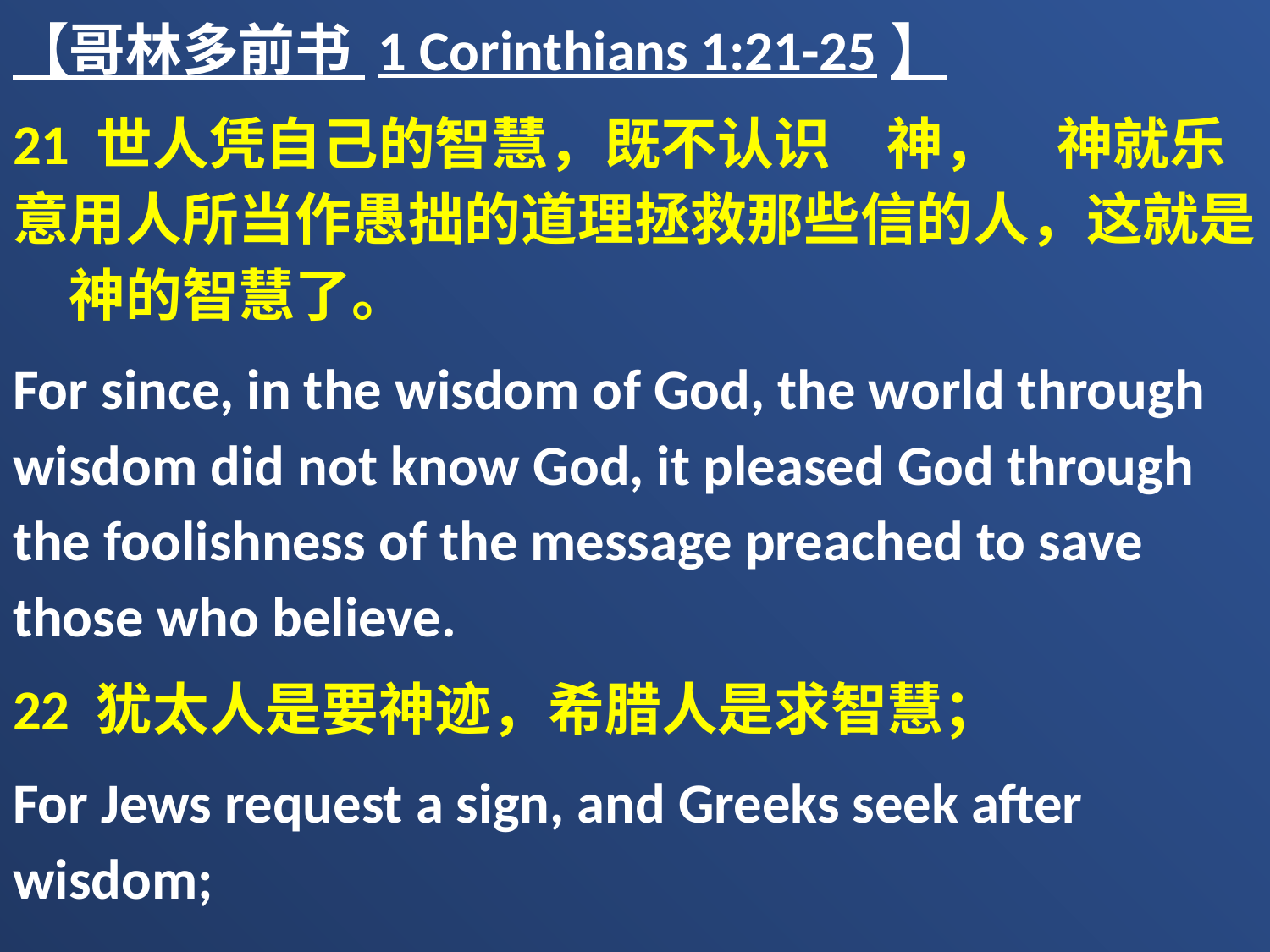

【哥林多前书 1 Corinthians 1:21-25】
21 世人凭自己的智慧，既不认识　神，　神就乐意用人所当作愚拙的道理拯救那些信的人，这就是　神的智慧了。
For since, in the wisdom of God, the world through wisdom did not know God, it pleased God through the foolishness of the message preached to save those who believe.
22 犹太人是要神迹，希腊人是求智慧；
For Jews request a sign, and Greeks seek after wisdom;